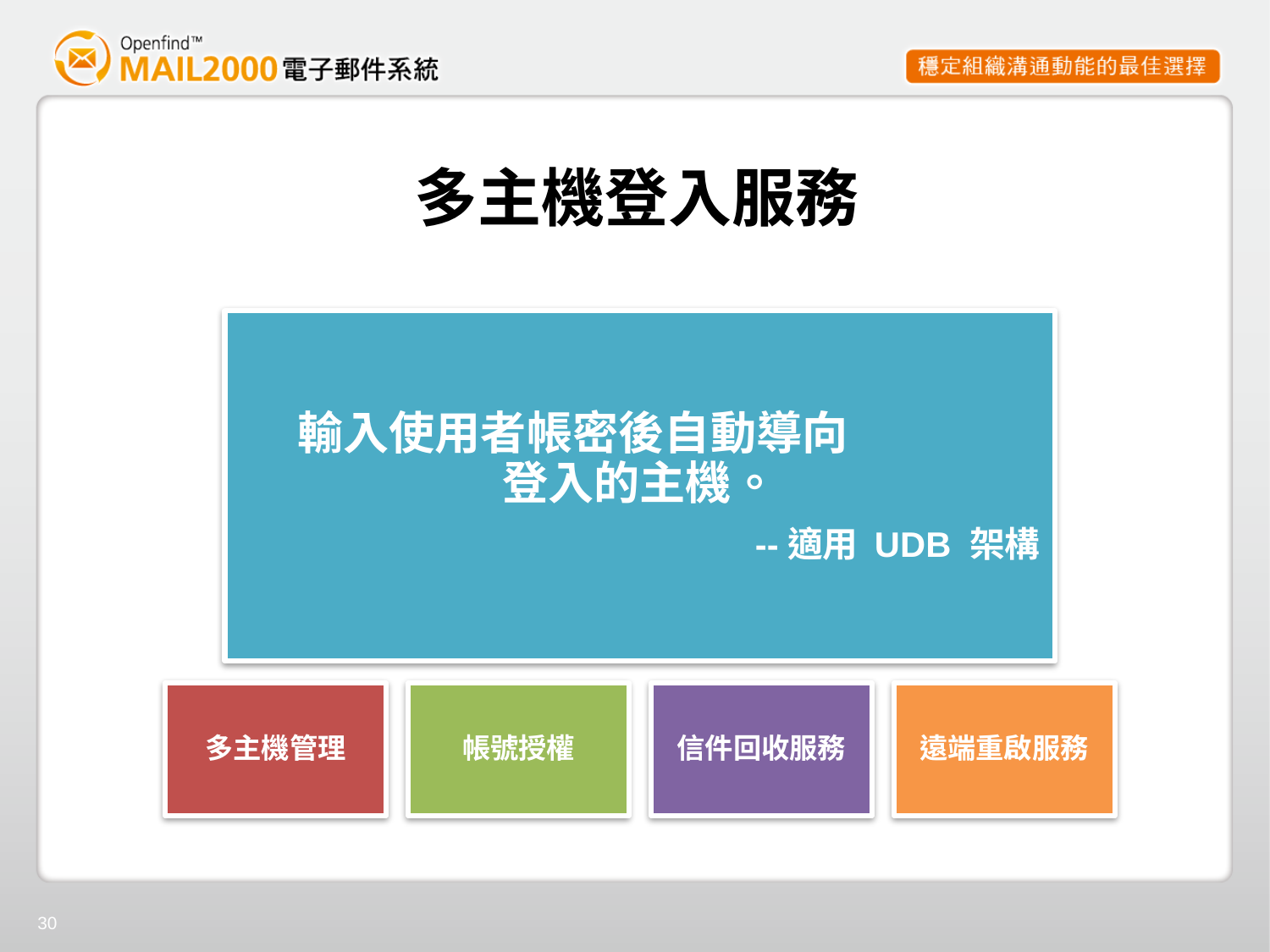

# 多主機登入服務
　輸入使用者帳密後自動導向　　　　登入的主機。
--適用 UDB 架構
多主機管理
帳號授權
信件回收服務
遠端重啟服務
30